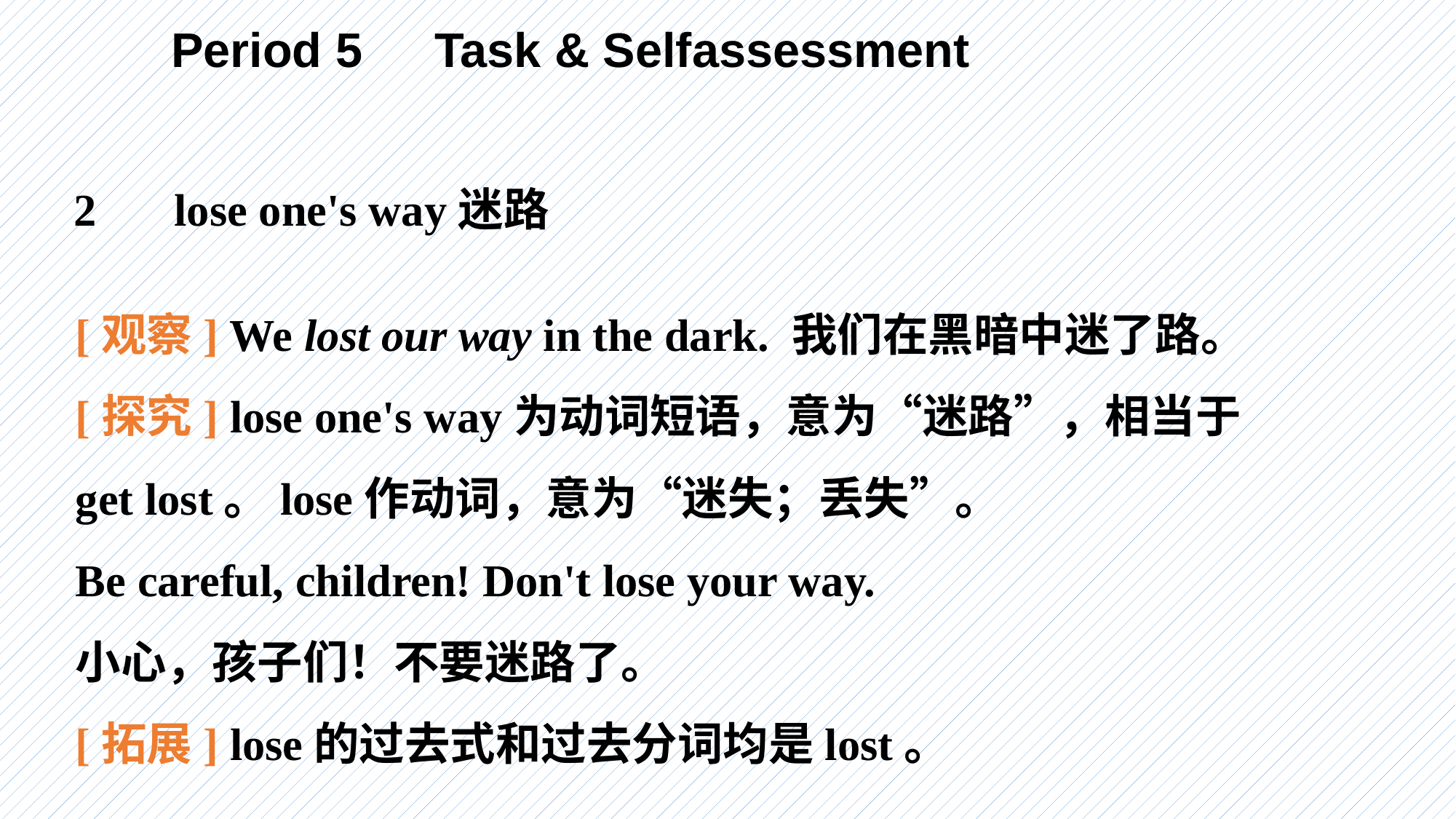

Period 5　Task & Self­assessment
2　 lose one's way迷路
[观察] We lost our way in the dark. 我们在黑暗中迷了路。
[探究] lose one's way为动词短语，意为“迷路”，相当于get lost。lose作动词，意为“迷失；丢失”。
Be careful, children! Don't lose your way.
小心，孩子们！不要迷路了。
[拓展] lose的过去式和过去分词均是lost。